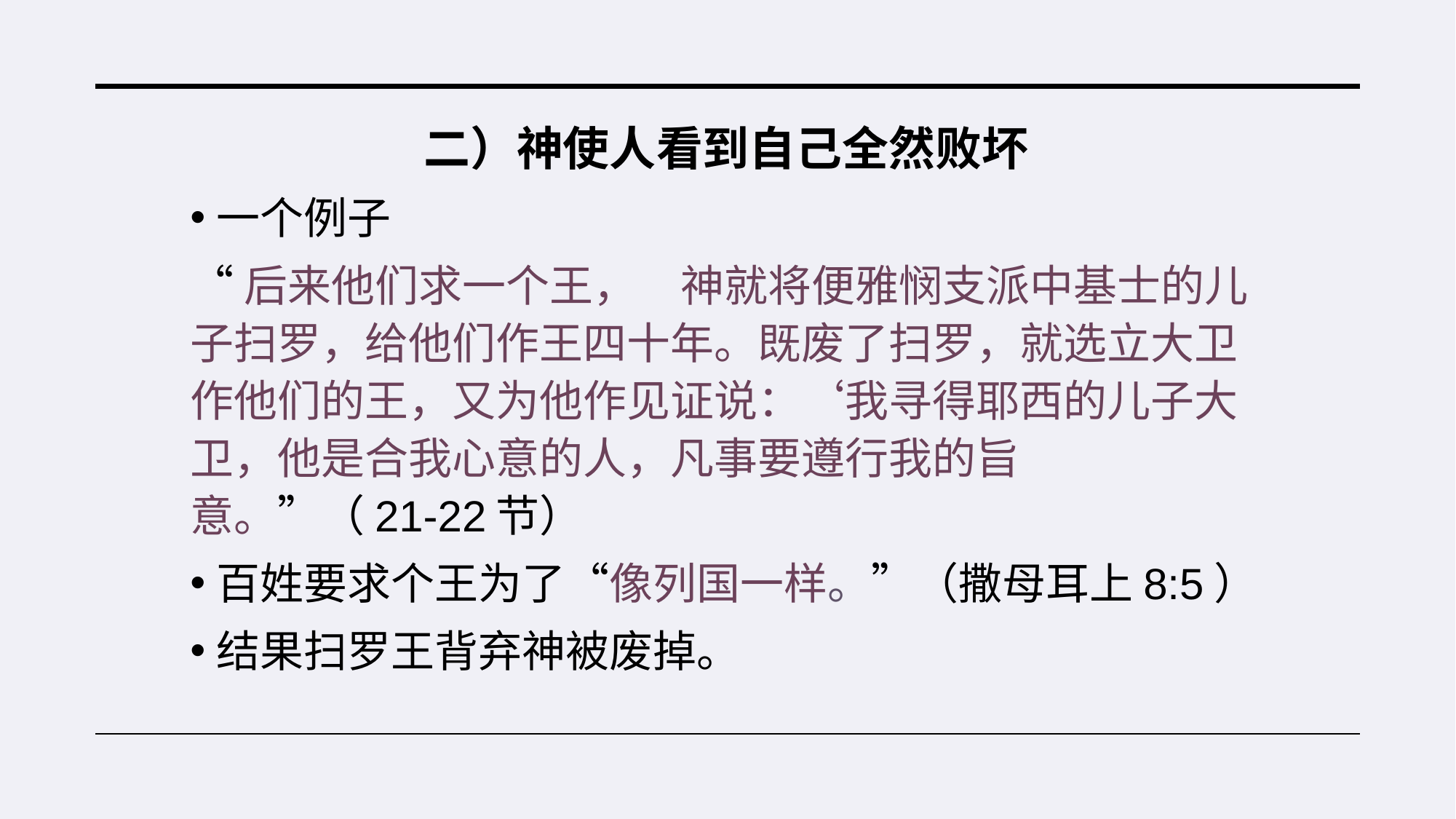

二）神使人看到自己全然败坏
一个例子
“后来他们求一个王，　神就将便雅悯支派中基士的儿子扫罗，给他们作王四十年。既废了扫罗，就选立大卫作他们的王，又为他作见证说：‘我寻得耶西的儿子大卫，他是合我心意的人，凡事要遵行我的旨意。”（21-22节）
百姓要求个王为了“像列国一样。”（撒母耳上8:5）
结果扫罗王背弃神被废掉。